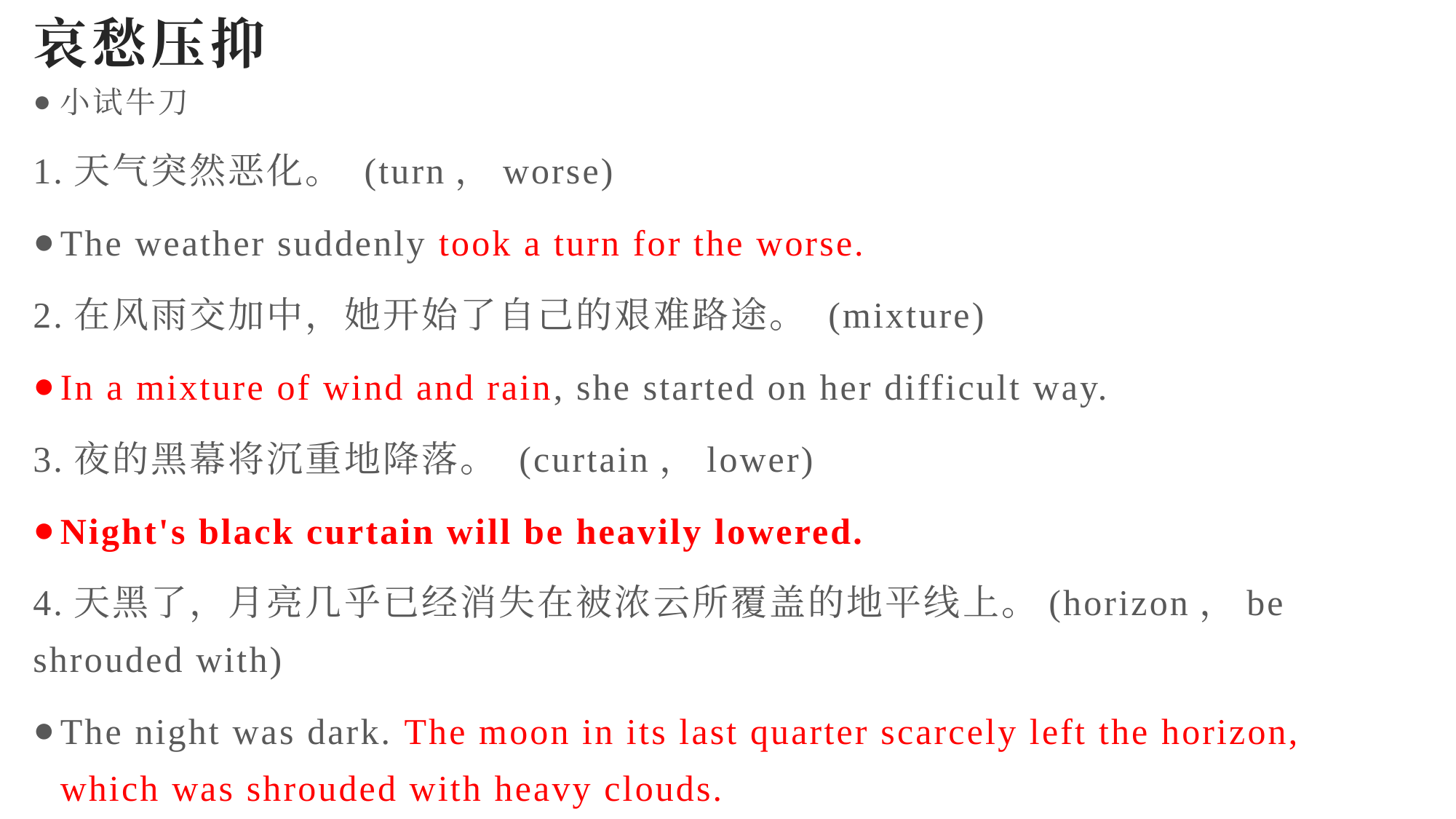

# 哀愁压抑
小试牛刀
1.天气突然恶化。 (turn，worse)
The weather suddenly took a turn for the worse.
2.在风雨交加中，她开始了自己的艰难路途。 (mixture)
In a mixture of wind and rain, she started on her difficult way.
3.夜的黑幕将沉重地降落。 (curtain，lower)
Night's black curtain will be heavily lowered.
4.天黑了，月亮几乎已经消失在被浓云所覆盖的地平线上。(horizon，be shrouded with)
The night was dark. The moon in its last quarter scarcely left the horizon, which was shrouded with heavy clouds.